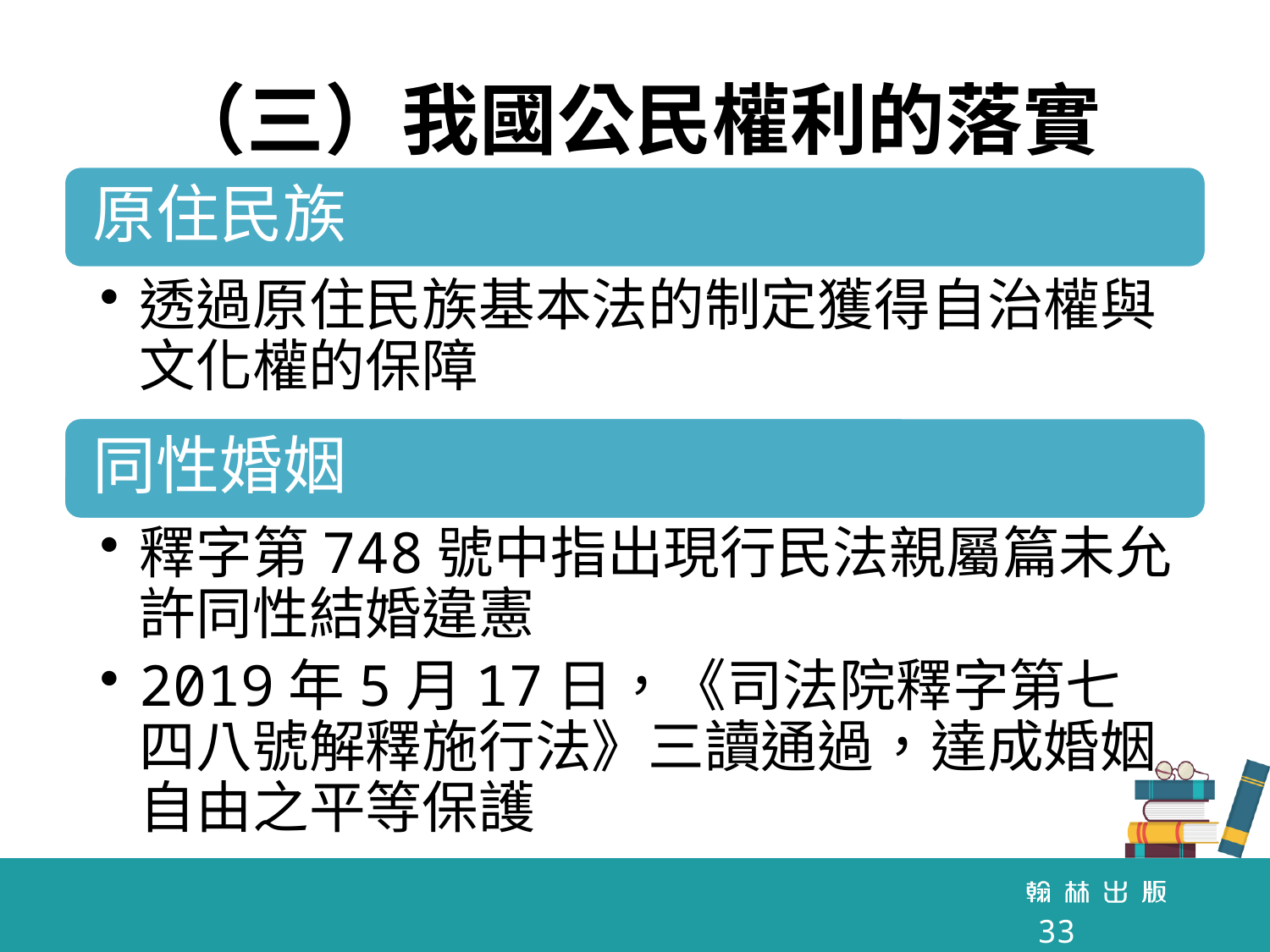

# （三）我國公民權利的落實
原住民族
透過原住民族基本法的制定獲得自治權與文化權的保障
同性婚姻
釋字第748號中指出現行民法親屬篇未允許同性結婚違憲
2019年5月17日，《司法院釋字第七四八號解釋施行法》三讀通過，達成婚姻自由之平等保護
33